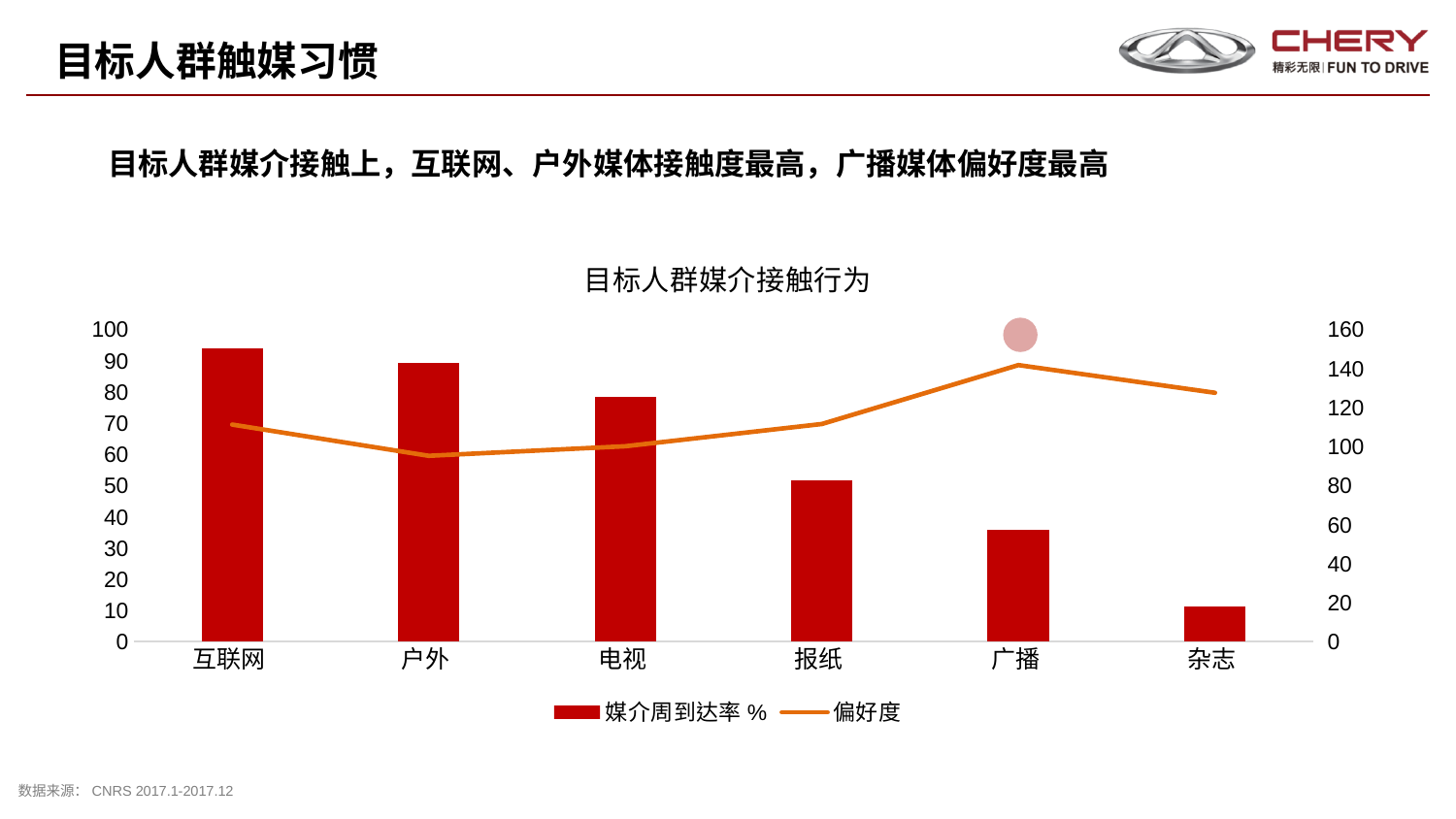

目标人群触媒习惯
目标人群媒介接触上，互联网、户外媒体接触度最高，广播媒体偏好度最高

### Chart: 目标人群媒介接触行为

| Category | 媒介周到达率% | 偏好度 |
|---|---|---|
| 互联网  | 94.0 | 111.2 |
| 户外  | 89.3 | 95.2 |
| 电视  | 78.4 | 100.1 |
| 报纸  | 51.6 | 111.5 |
| 广播  | 35.9 | 141.7 |
| 杂志  | 11.2 | 127.5 |
数据来源：CNRS 2017.1-2017.12